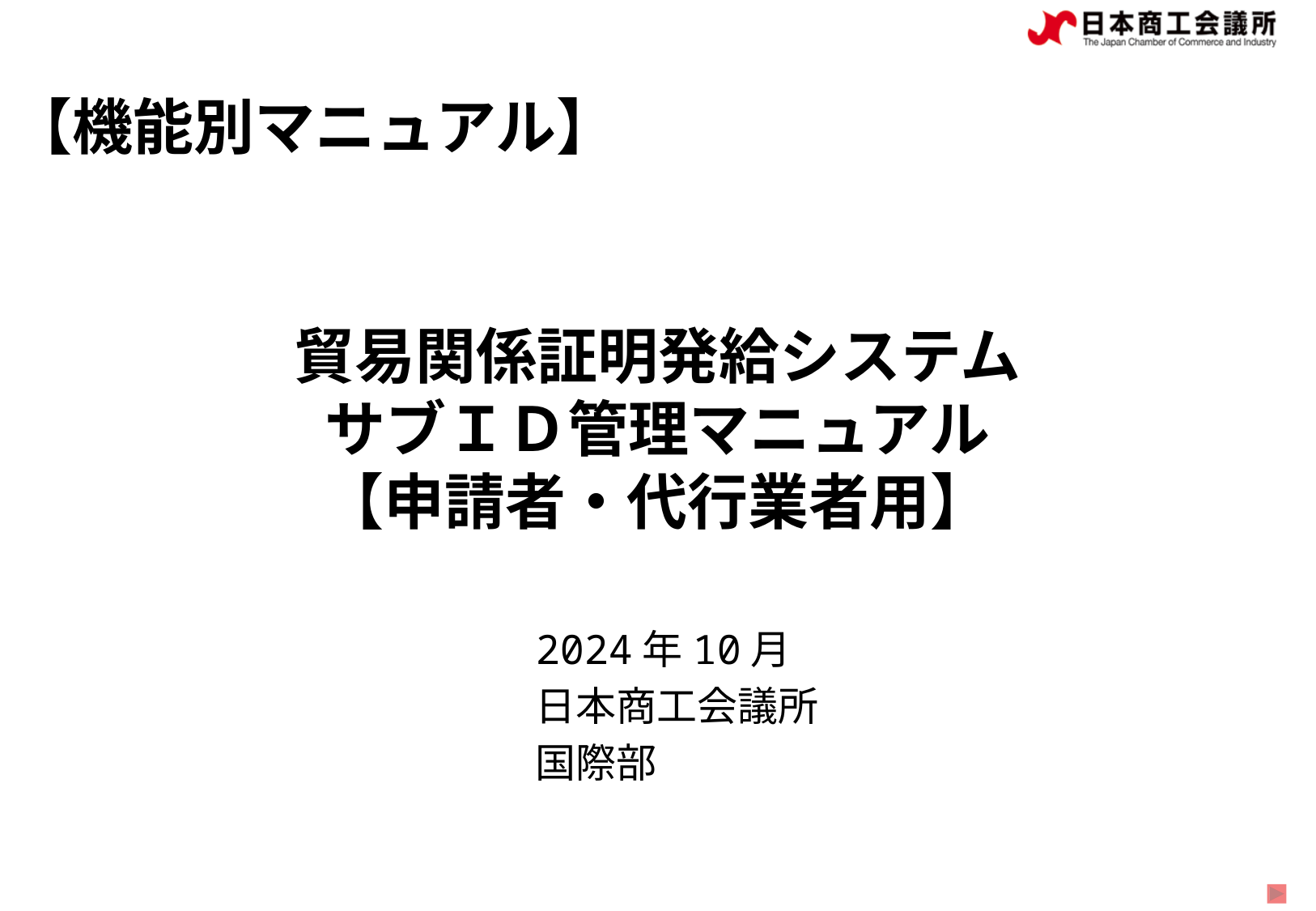

【機能別マニュアル】
# 貿易関係証明発給システム サブＩＤ管理マニュアル 【申請者・代行業者用】
2024年10月
日本商工会議所
国際部